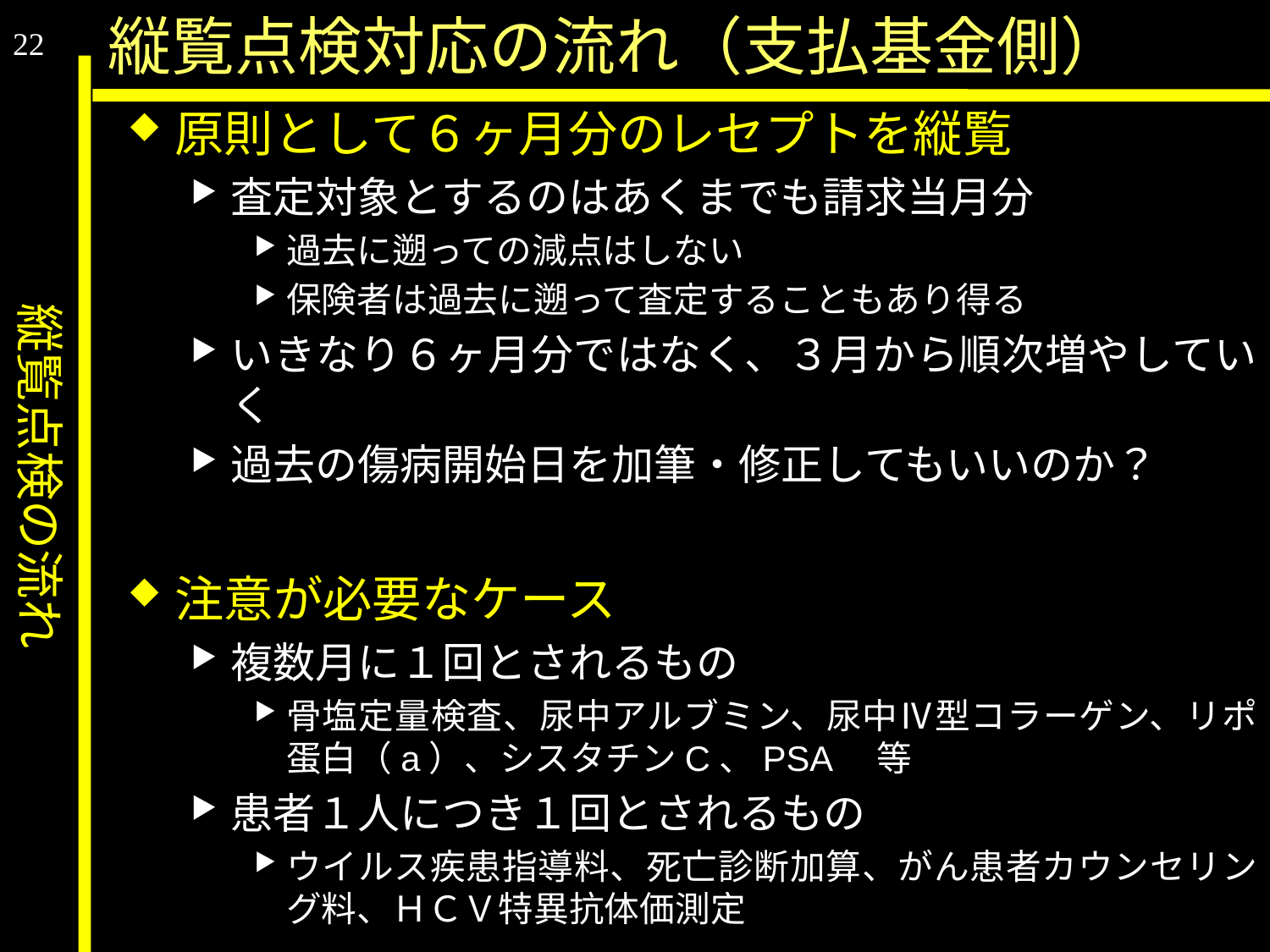

縦覧点検の流れ
縦覧点検対応の流れ（支払基金側）
22

原則として６ヶ月分のレセプトを縦覧
査定対象とするのはあくまでも請求当月分
過去に遡っての減点はしない
保険者は過去に遡って査定することもあり得る
いきなり６ヶ月分ではなく、３月から順次増やしていく
過去の傷病開始日を加筆・修正してもいいのか？

注意が必要なケース
複数月に１回とされるもの
骨塩定量検査、尿中アルブミン、尿中Ⅳ型コラーゲン、リポ蛋白（a）、シスタチンC、PSA　等
患者１人につき１回とされるもの
ウイルス疾患指導料、死亡診断加算、がん患者カウンセリング料、ＨＣＶ特異抗体価測定